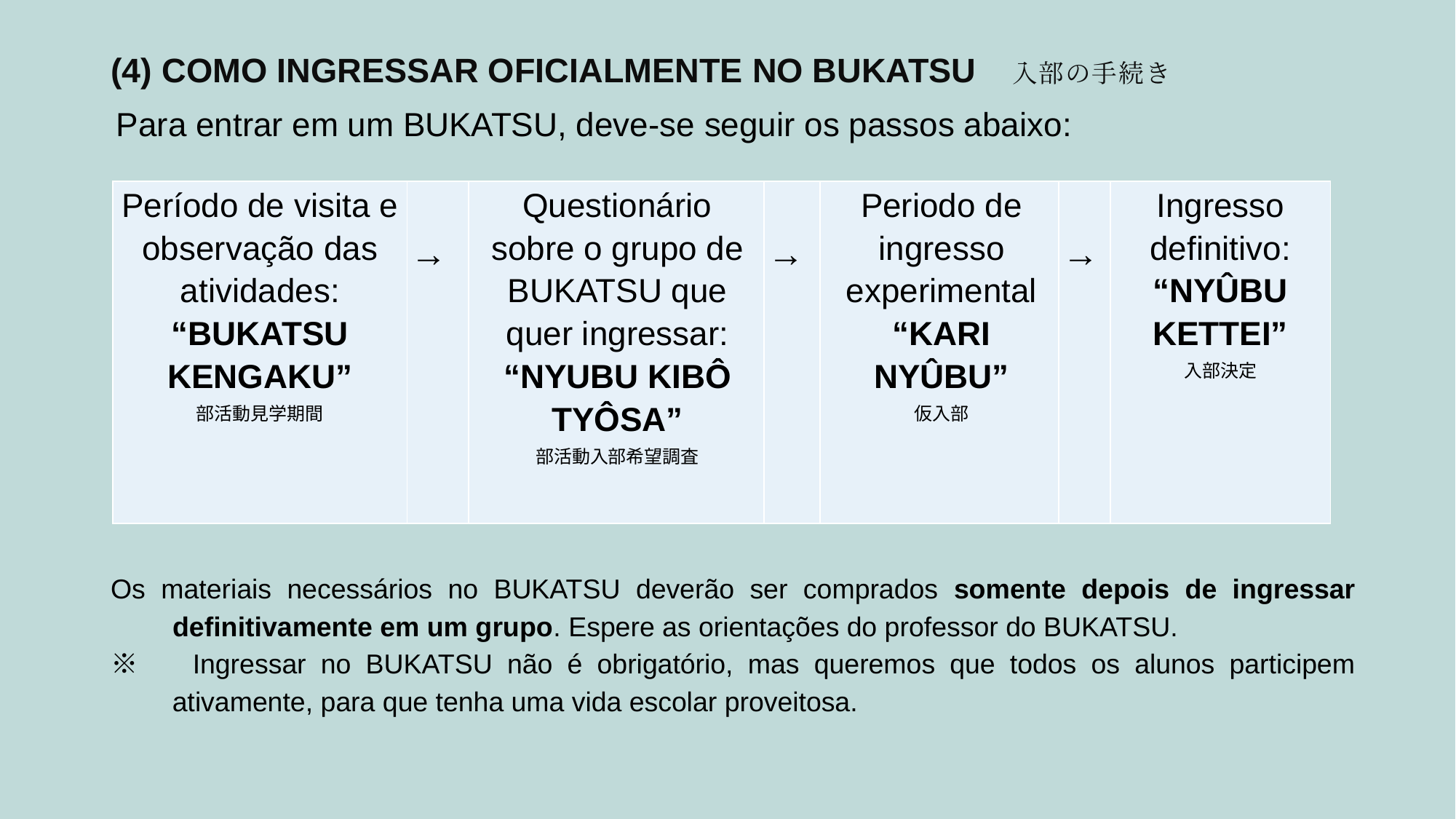

# (4) Como ingressar oficialmente no BUKATSU   入部の手続き
Para entrar em um BUKATSU, deve-se seguir os passos abaixo:
| Período de visita e observação das atividades: “BUKATSU KENGAKU” 部活動見学期間 | → | Questionário sobre o grupo de BUKATSU que quer ingressar: “NYUBU KIBÔ TYÔSA” 部活動入部希望調査 | → | Periodo de ingresso experimental “KARI NYÛBU” 仮入部 | → | Ingresso definitivo: “NYÛBU KETTEI” 入部決定 |
| --- | --- | --- | --- | --- | --- | --- |
Os materiais necessários no BUKATSU deverão ser comprados somente depois de ingressar definitivamente em um grupo. Espere as orientações do professor do BUKATSU.
※　Ingressar no BUKATSU não é obrigatório, mas queremos que todos os alunos participem ativamente, para que tenha uma vida escolar proveitosa.